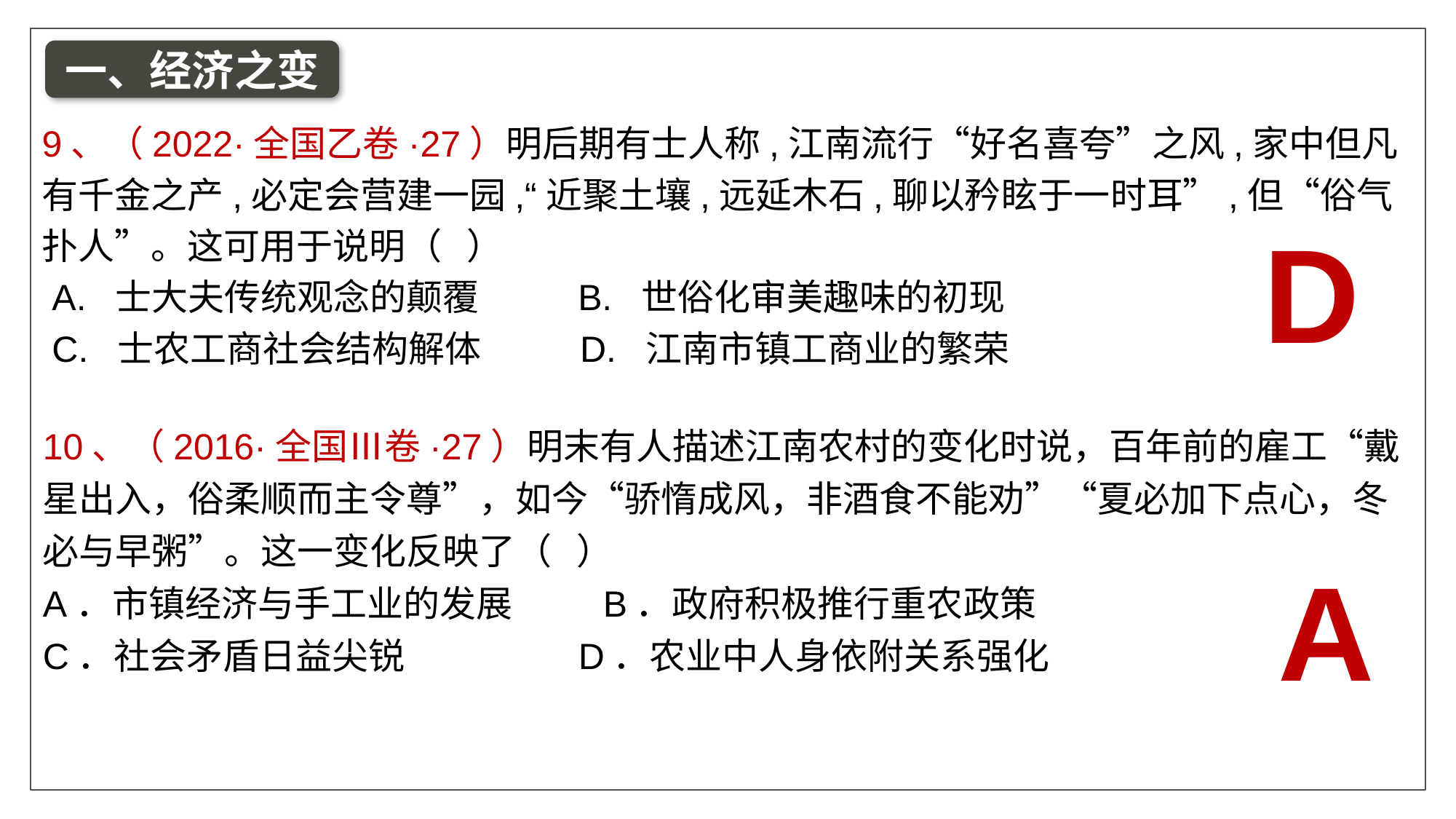

一、经济之变
9、（2022·全国乙卷·27）明后期有士人称,江南流行“好名喜夸”之风,家中但凡有千金之产,必定会营建一园,“近聚土壤,远延木石,聊以矜眩于一时耳”,但“俗气扑人”。这可用于说明（   ）
 A.  士大夫传统观念的颠覆           B.  世俗化审美趣味的初现
 C.  士农工商社会结构解体           D.  江南市镇工商业的繁荣
D
10、（2016·全国Ⅲ卷·27）明末有人描述江南农村的变化时说，百年前的雇工“戴星出入，俗柔顺而主令尊”，如今“骄惰成风，非酒食不能劝”“夏必加下点心，冬必与早粥”。这一变化反映了（   ）
A．市镇经济与手工业的发展          B．政府积极推行重农政策
C．社会矛盾日益尖锐    	           D．农业中人身依附关系强化
A